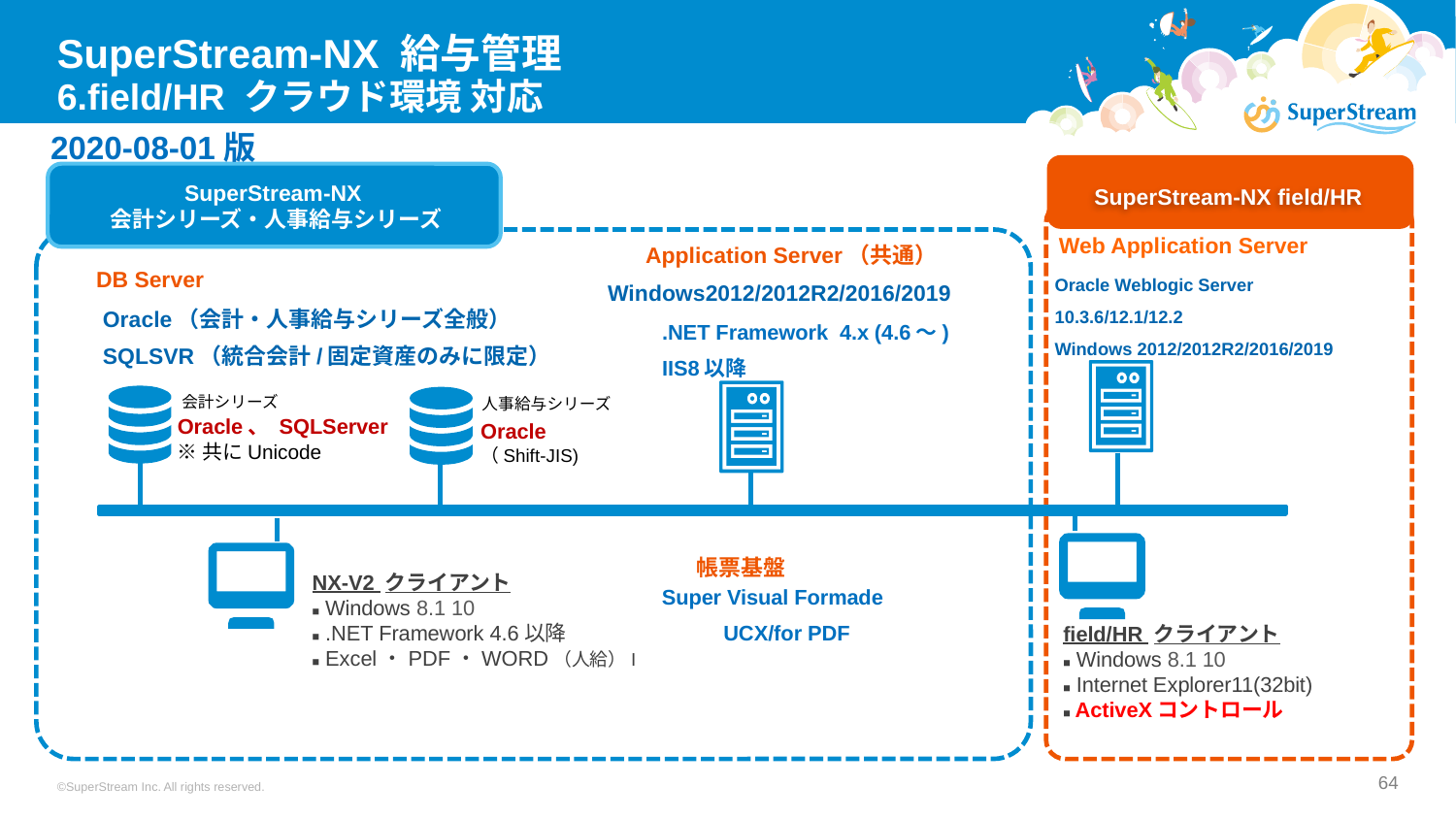

# SuperStream-NX 給与管理 6.field/HR クラウド環境 対応
2020-08-01版

SuperStream-NX field/HR

SuperStream-NX
会計シリーズ・人事給与シリーズ

Web Application Server
Application Server（共通）
Oracle Weblogic Server
10.3.6/12.1/12.2
Windows 2012/2012R2/2016/2019
DB Server

Windows2012/2012R2/2016/2019
Oracle（会計・人事給与シリーズ全般）
SQLSVR（統合会計/固定資産のみに限定）
.NET Framework  4.x (4.6～)
IIS8以降

会計シリーズ

人事給与シリーズ

Oracle、 SQLServer
※共にUnicode
Oracle
（Shift-JIS)

帳票基盤
NX-V2 クライアント
■ Windows 8.1 10
■ .NET Framework 4.6以降
■ Excel・PDF・WORD（人給）I

Super Visual Formade
　　   UCX/for PDF
field/HR クライアント
■ Windows 8.1 10
■ Internet Explorer11(32bit)
■ ActiveXコントロール
©SuperStream Inc. All rights reserved.
64